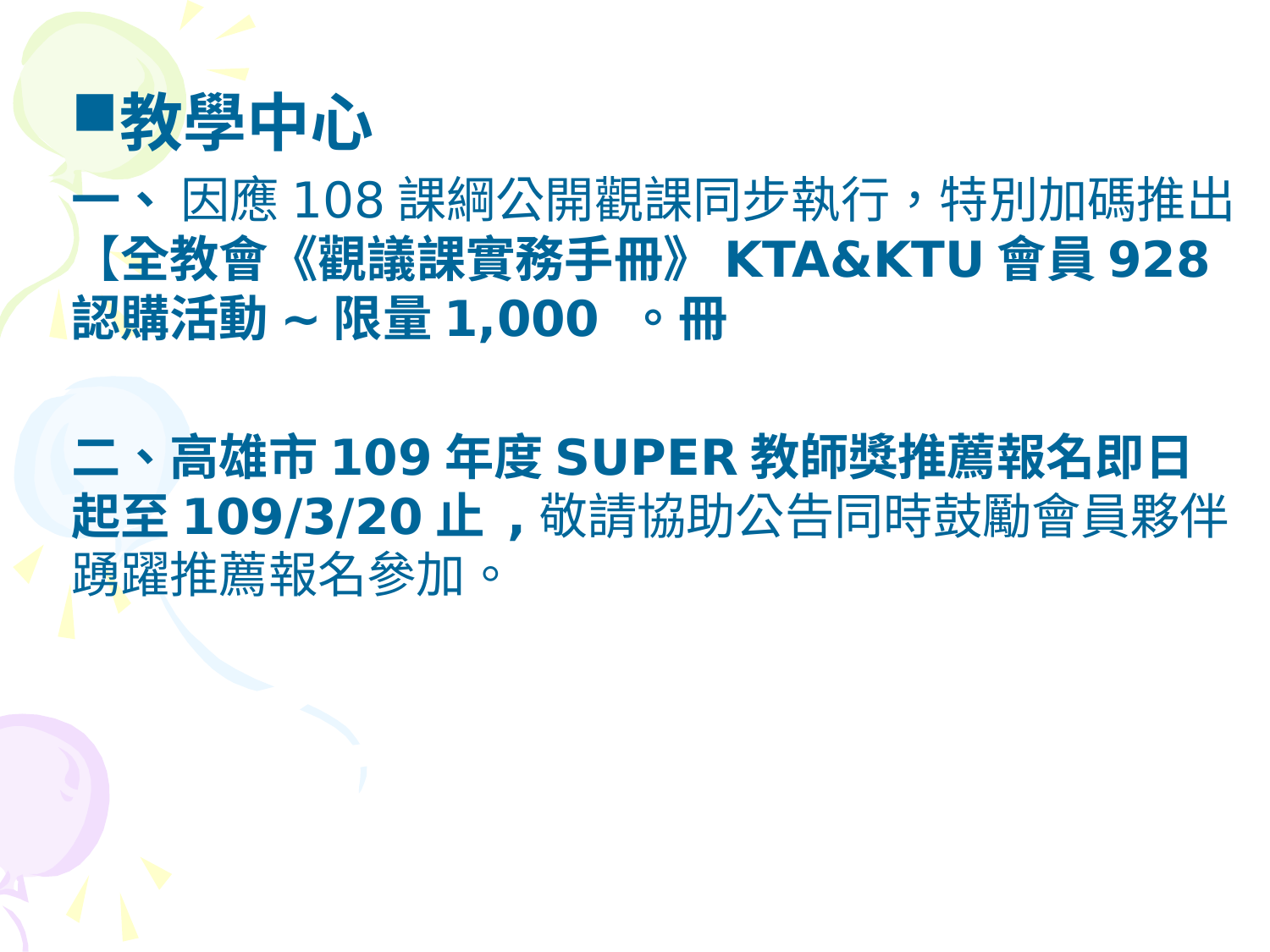

教學中心
一、 因應108課綱公開觀課同步執行，特別加碼推出【全教會《觀議課實務手冊》KTA&KTU會員928認購活動~限量1,000 。冊

二、高雄市109年度SUPER教師獎推薦報名即日起至109/3/20止 ,敬請協助公告同時鼓勵會員夥伴踴躍推薦報名參加。